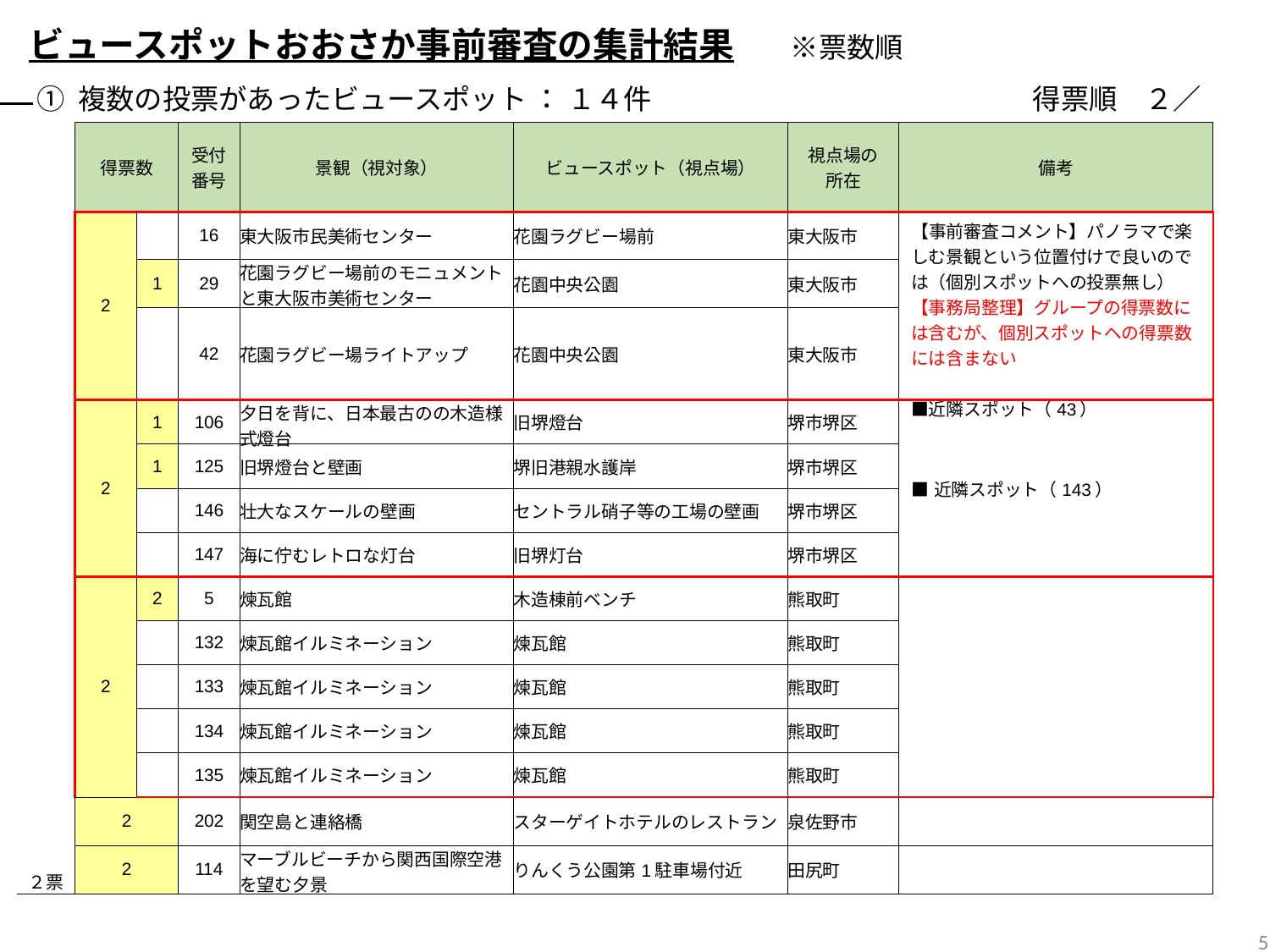

ビュースポットおおさか事前審査の集計結果　　※票数順
① 複数の投票があったビュースポット ： １４件
得票順　２／２
|  | 得票数 |  | 受付 番号 | 景観（視対象） | ビュースポット（視点場） | 視点場の所在 | 備考 |
| --- | --- | --- | --- | --- | --- | --- | --- |
|  |  |  |  |  |  |  |  |
|  | 2 |  | 16 | 東大阪市民美術センター | 花園ラグビー場前 | 東大阪市 | 【事前審査コメント】パノラマで楽しむ景観という位置付けで良いのでは（個別スポットへの投票無し） 【事務局整理】グループの得票数には含むが、個別スポットへの得票数には含まない ■近隣スポット（43） |
|  |  | 1 | 29 | 花園ラグビー場前のモニュメントと東大阪市美術センター | 花園中央公園 | 東大阪市 |  |
|  |  |  | 42 | 花園ラグビー場ライトアップ | 花園中央公園 | 東大阪市 |  |
|  | 2 | 1 | 106 | 夕日を背に、日本最古のの木造様式燈台 | 旧堺燈台 | 堺市堺区 | ■近隣スポット（143） |
|  |  | 1 | 125 | 旧堺燈台と壁画 | 堺旧港親水護岸 | 堺市堺区 |  |
|  |  |  | 146 | 壮大なスケールの壁画 | セントラル硝子等の工場の壁画 | 堺市堺区 |  |
|  |  |  | 147 | 海に佇むレトロな灯台 | 旧堺灯台 | 堺市堺区 |  |
|  | 2 | 2 | 5 | 煉瓦館 | 木造棟前ベンチ | 熊取町 |  |
|  |  |  | 132 | 煉瓦館イルミネーション | 煉瓦館 | 熊取町 |  |
|  |  |  | 133 | 煉瓦館イルミネーション | 煉瓦館 | 熊取町 |  |
|  |  |  | 134 | 煉瓦館イルミネーション | 煉瓦館 | 熊取町 |  |
|  |  |  | 135 | 煉瓦館イルミネーション | 煉瓦館 | 熊取町 |  |
|  | 2 |  | 202 | 関空島と連絡橋 | スターゲイトホテルのレストラン | 泉佐野市 |  |
| ２票 | 2 |  | 114 | マーブルビーチから関西国際空港を望む夕景 | りんくう公園第1駐車場付近 | 田尻町 |  |
5